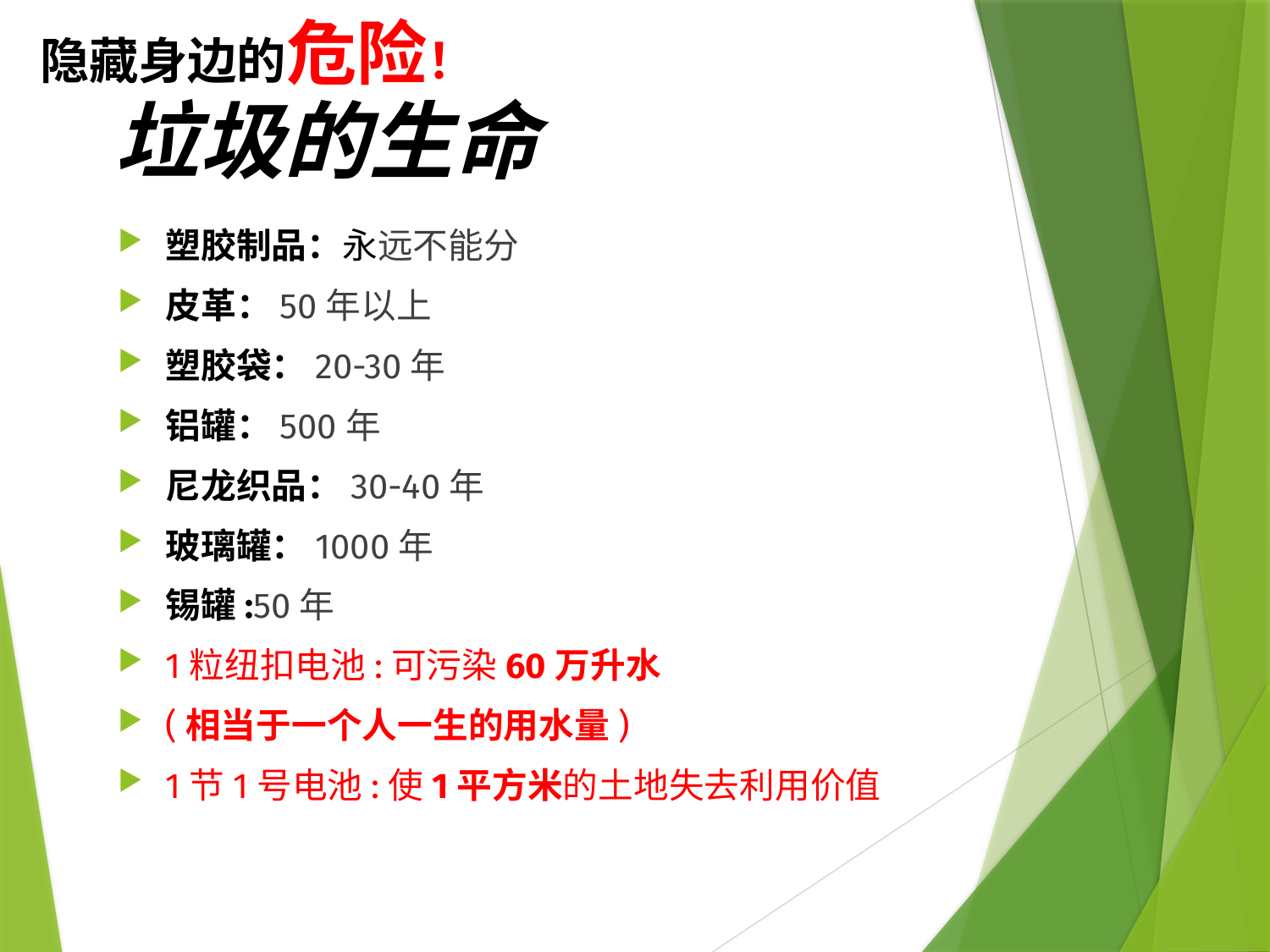

隐藏身边的危险！
# 垃圾的生命

塑胶制品：永远不能分
皮革：50年以上
塑胶袋：20-30年
铝罐：500年
尼龙织品：30-40年
玻璃罐：1000年
锡罐:50年
1粒纽扣电池:可污染60万升水
(相当于一个人一生的用水量)
1节1号电池:使1平方米的土地失去利用价值